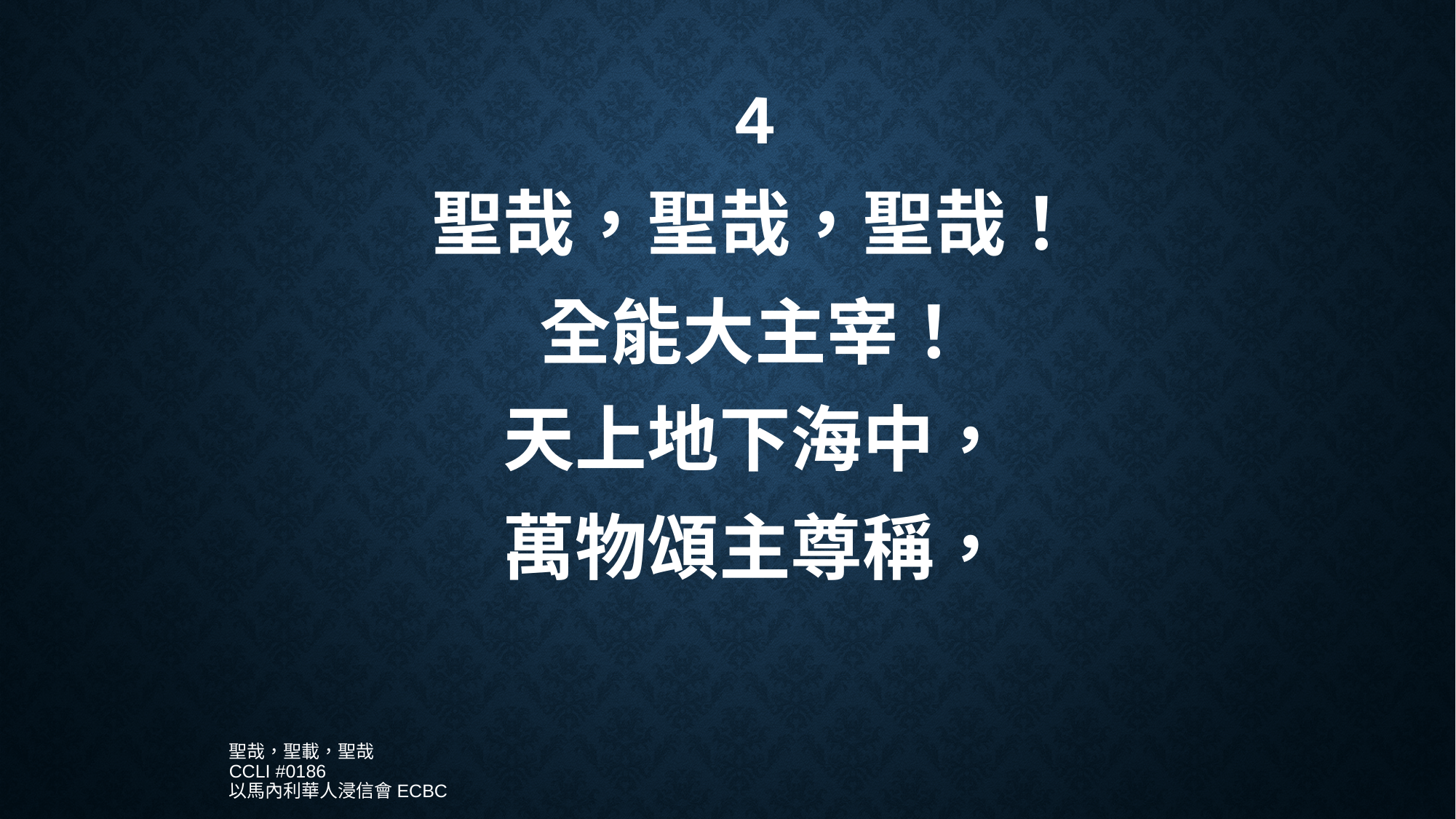

4
聖哉，聖哉，聖哉！
全能大主宰！
天上地下海中，
萬物頌主尊稱，
聖哉，聖載，聖哉
CCLI #0186
以馬內利華人浸信會ECBC